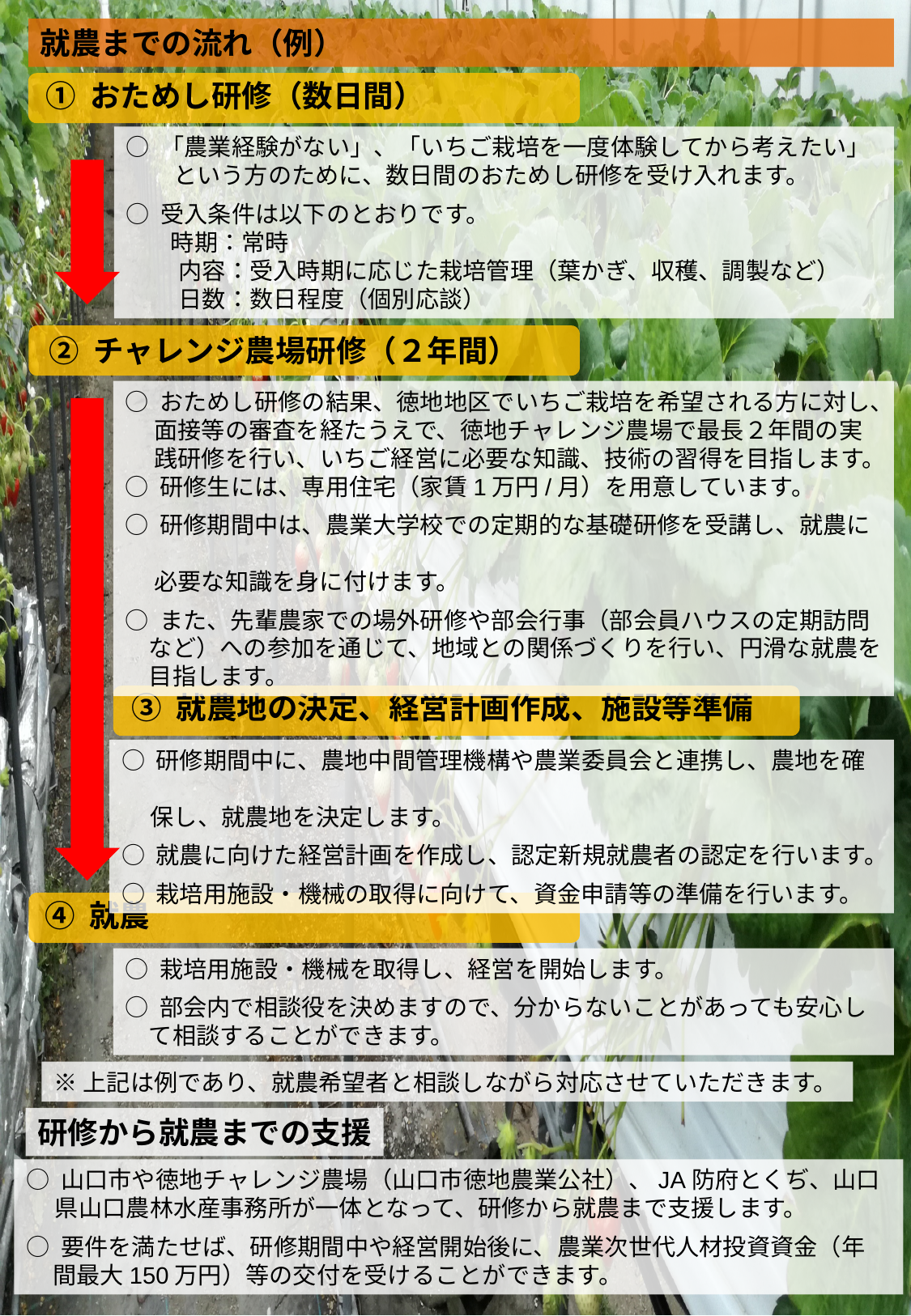

就農までの流れ（例）
① おためし研修（数日間）

○ 「農業経験がない」、「いちご栽培を一度体験してから考えたい」
　　という方のために、数日間のおためし研修を受け入れます。
○ 受入条件は以下のとおりです。
　    時期：常時
　 　内容：受入時期に応じた栽培管理（葉かぎ、収穫、調製など）
　 　日数：数日程度（個別応談）

② チャレンジ農場研修（２年間）
○ おためし研修の結果、徳地地区でいちご栽培を希望される方に対し、
　 面接等の審査を経たうえで、徳地チャレンジ農場で最長２年間の実
　 践研修を行い、いちご経営に必要な知識、技術の習得を目指します。
○ 研修生には、専用住宅（家賃1万円/月）を用意しています。
○ 研修期間中は、農業大学校での定期的な基礎研修を受講し、就農に
　 必要な知識を身に付けます。
○ また、先輩農家での場外研修や部会行事（部会員ハウスの定期訪問
　など）への参加を通じて、地域との関係づくりを行い、円滑な就農を
　目指します。

 ③ 就農地の決定、経営計画作成、施設等準備

○ 研修期間中に、農地中間管理機構や農業委員会と連携し、農地を確
　 保し、就農地を決定します。
○ 就農に向けた経営計画を作成し、認定新規就農者の認定を行います。
○ 栽培用施設・機械の取得に向けて、資金申請等の準備を行います。
④ 就農

○ 栽培用施設・機械を取得し、経営を開始します。
○ 部会内で相談役を決めますので、分からないことがあっても安心し
　て相談することができます。
※上記は例であり、就農希望者と相談しながら対応させていただきます。
研修から就農までの支援
○ 山口市や徳地チャレンジ農場（山口市徳地農業公社）、JA防府とくぢ、山口
　 県山口農林水産事務所が一体となって、研修から就農まで支援します。
○ 要件を満たせば、研修期間中や経営開始後に、農業次世代人材投資資金（年
    間最大150万円）等の交付を受けることができます。